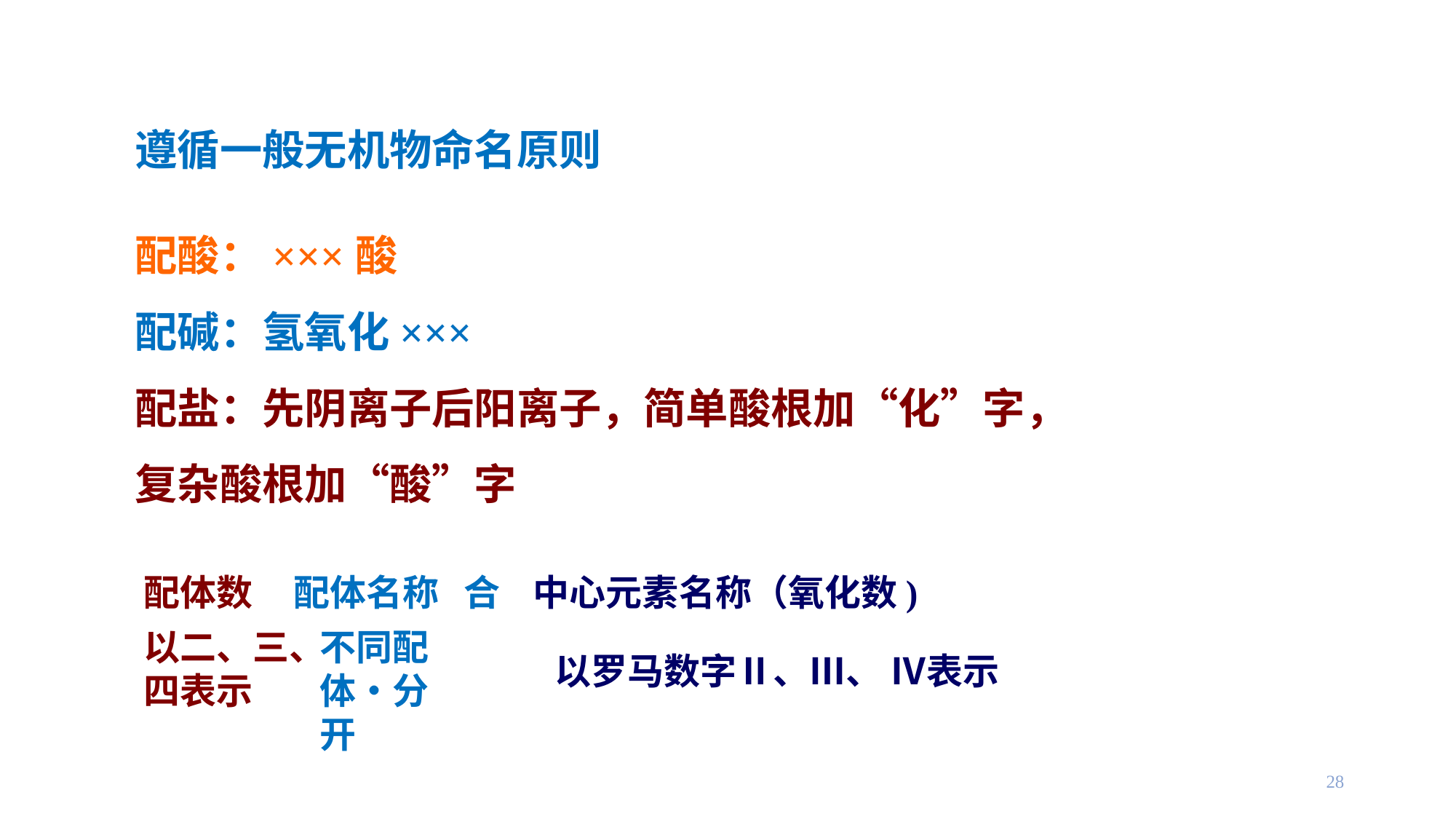

遵循一般无机物命名原则

配酸：×××酸
配碱：氢氧化×××
配盐：先阴离子后阳离子，简单酸根加“化”字，
复杂酸根加“酸”字
配体数     配体名称   合    中心元素名称（氧化数)
以二、三、四表示
不同配体•分开
以罗马数字Ⅱ、Ⅲ、 Ⅳ表示
28